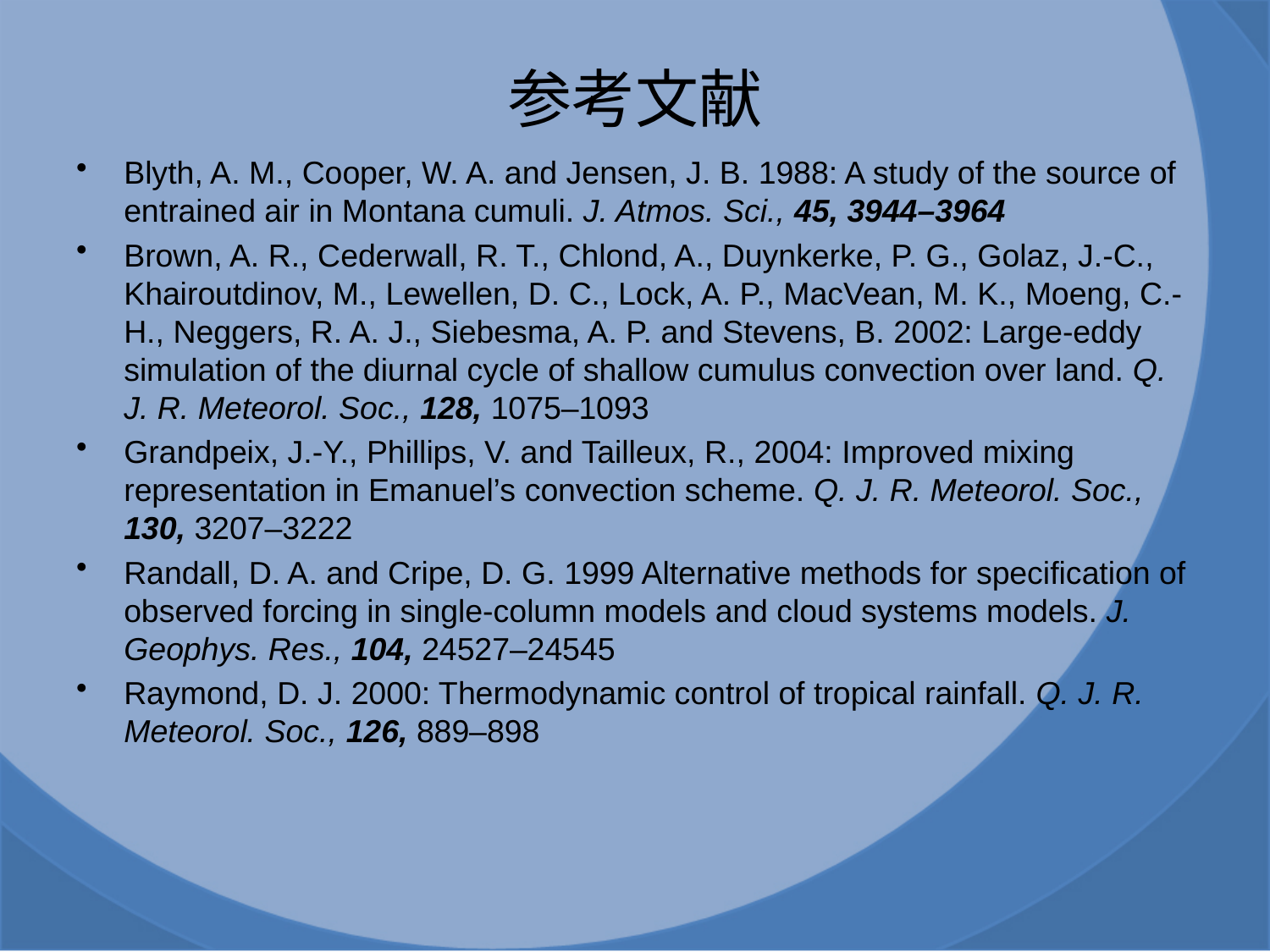

# 参考文献
Blyth, A. M., Cooper, W. A. and Jensen, J. B. 1988: A study of the source of entrained air in Montana cumuli. J. Atmos. Sci., 45, 3944–3964
Brown, A. R., Cederwall, R. T., Chlond, A., Duynkerke, P. G., Golaz, J.-C., Khairoutdinov, M., Lewellen, D. C., Lock, A. P., MacVean, M. K., Moeng, C.-H., Neggers, R. A. J., Siebesma, A. P. and Stevens, B. 2002: Large-eddy simulation of the diurnal cycle of shallow cumulus convection over land. Q. J. R. Meteorol. Soc., 128, 1075–1093
Grandpeix, J.-Y., Phillips, V. and Tailleux, R., 2004: Improved mixing representation in Emanuel’s convection scheme. Q. J. R. Meteorol. Soc., 130, 3207–3222
Randall, D. A. and Cripe, D. G. 1999 Alternative methods for specification of observed forcing in single-column models and cloud systems models. J. Geophys. Res., 104, 24527–24545
Raymond, D. J. 2000: Thermodynamic control of tropical rainfall. Q. J. R. Meteorol. Soc., 126, 889–898